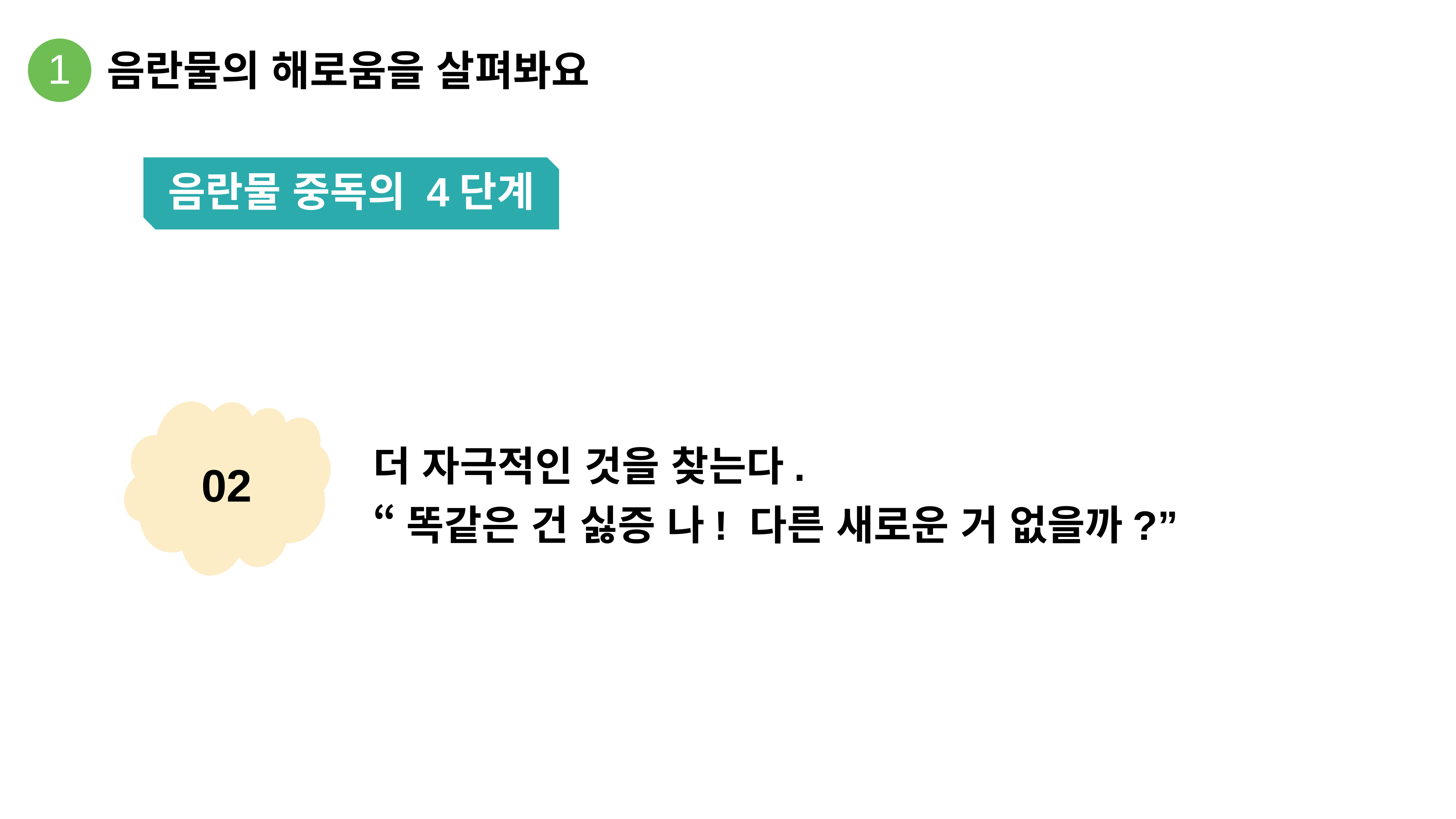

1
음란물의 해로움을 살펴봐요

음란물 중독의 4단계

더 자극적인 것을 찾는다.
“똑같은 건 싫증 나! 다른 새로운 거 없을까?”
02